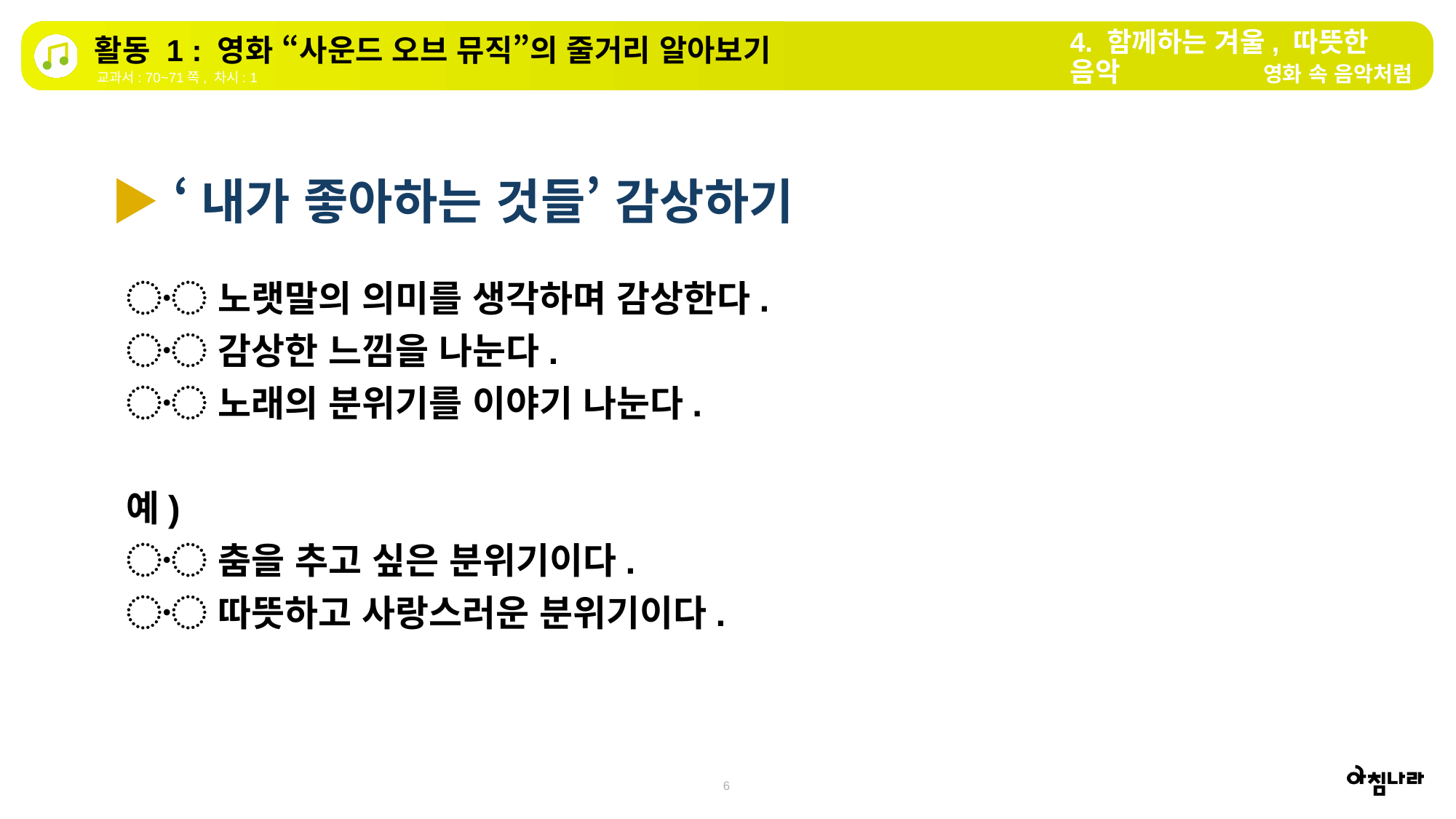

4. 함께하는 겨울, 따뜻한 음악
활동 1 : 영화 “사운드 오브 뮤직”의 줄거리 알아보기
영화 속 음악처럼
교과서: 70~71쪽, 차시: 1
▶ ‘내가 좋아하는 것들’ 감상하기
〮 노랫말의 의미를 생각하며 감상한다.
〮 감상한 느낌을 나눈다.
〮 노래의 분위기를 이야기 나눈다.

예)
〮 춤을 추고 싶은 분위기이다.
〮 따뜻하고 사랑스러운 분위기이다.
6